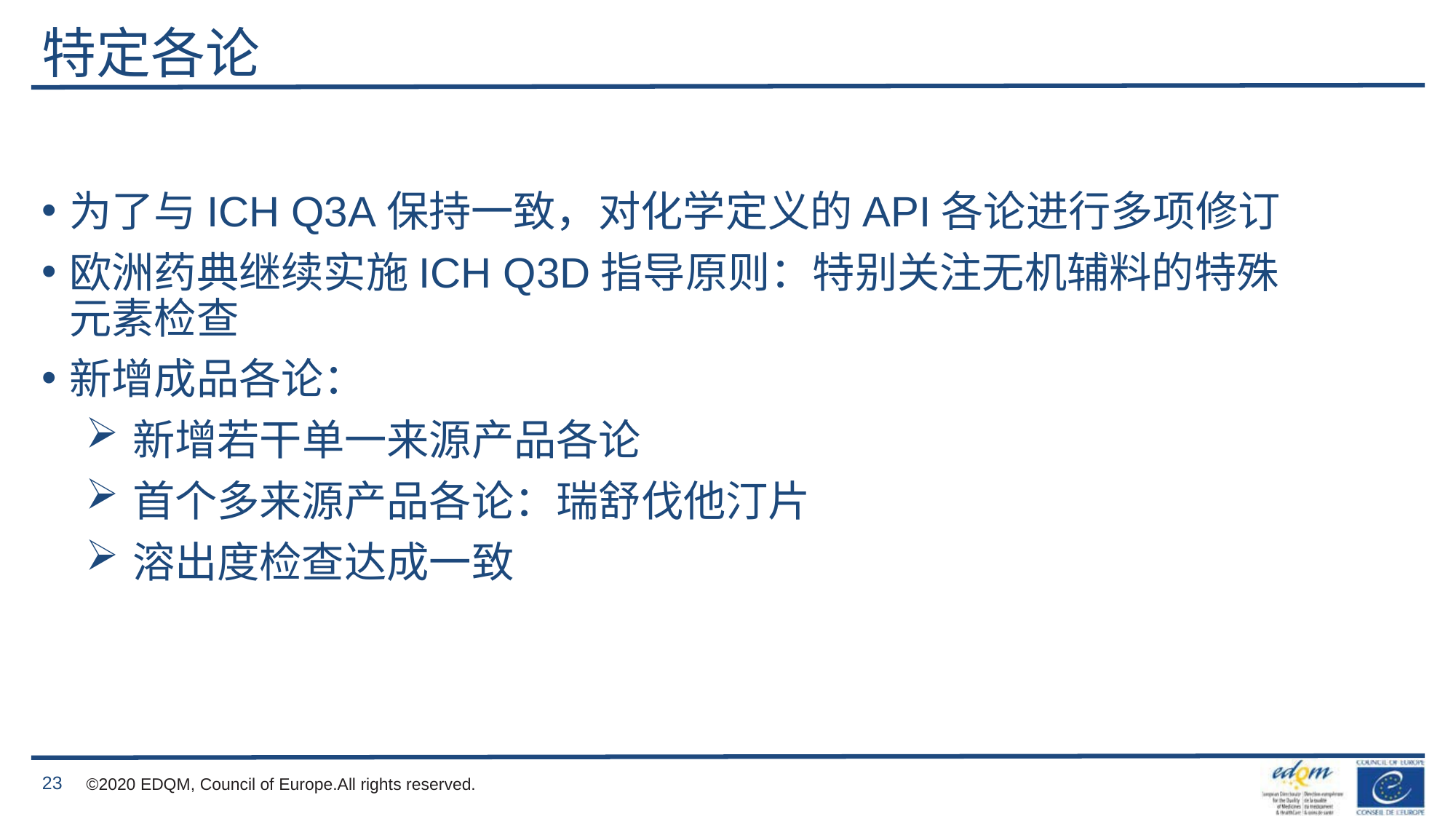

# 特定各论
为了与ICH Q3A保持一致，对化学定义的API各论进行多项修订
欧洲药典继续实施ICH Q3D指导原则：特别关注无机辅料的特殊元素检查
新增成品各论：
新增若干单一来源产品各论
首个多来源产品各论：瑞舒伐他汀片
溶出度检查达成一致
23
©2020 EDQM, Council of Europe.All rights reserved.